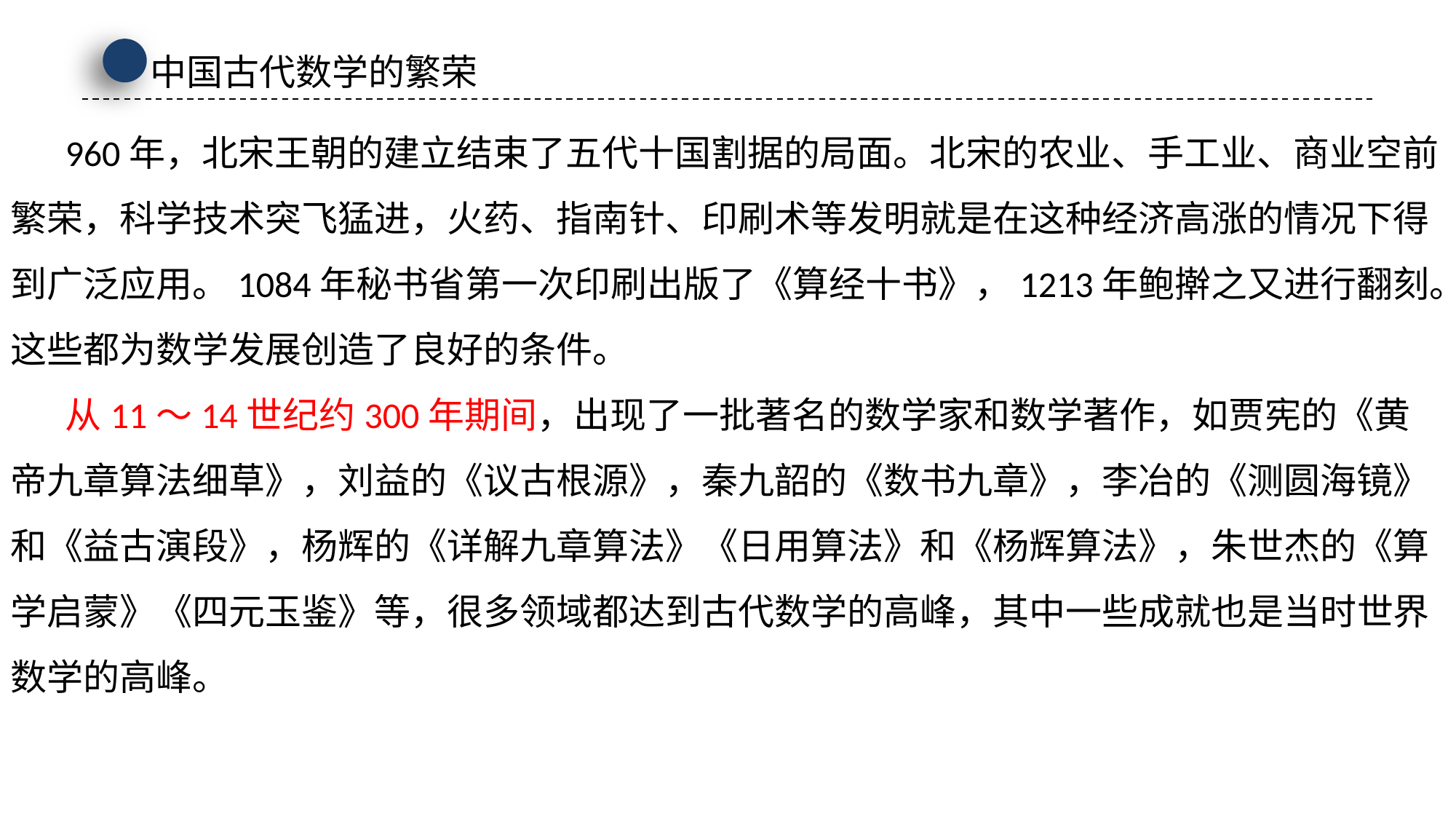

中国古代数学的繁荣
960年，北宋王朝的建立结束了五代十国割据的局面。北宋的农业、手工业、商业空前繁荣，科学技术突飞猛进，火药、指南针、印刷术等发明就是在这种经济高涨的情况下得到广泛应用。1084年秘书省第一次印刷出版了《算经十书》，1213年鲍擀之又进行翻刻。这些都为数学发展创造了良好的条件。
从11～14世纪约300年期间，出现了一批著名的数学家和数学著作，如贾宪的《黄帝九章算法细草》，刘益的《议古根源》，秦九韶的《数书九章》，李冶的《测圆海镜》和《益古演段》，杨辉的《详解九章算法》《日用算法》和《杨辉算法》，朱世杰的《算学启蒙》《四元玉鉴》等，很多领域都达到古代数学的高峰，其中一些成就也是当时世界数学的高峰。